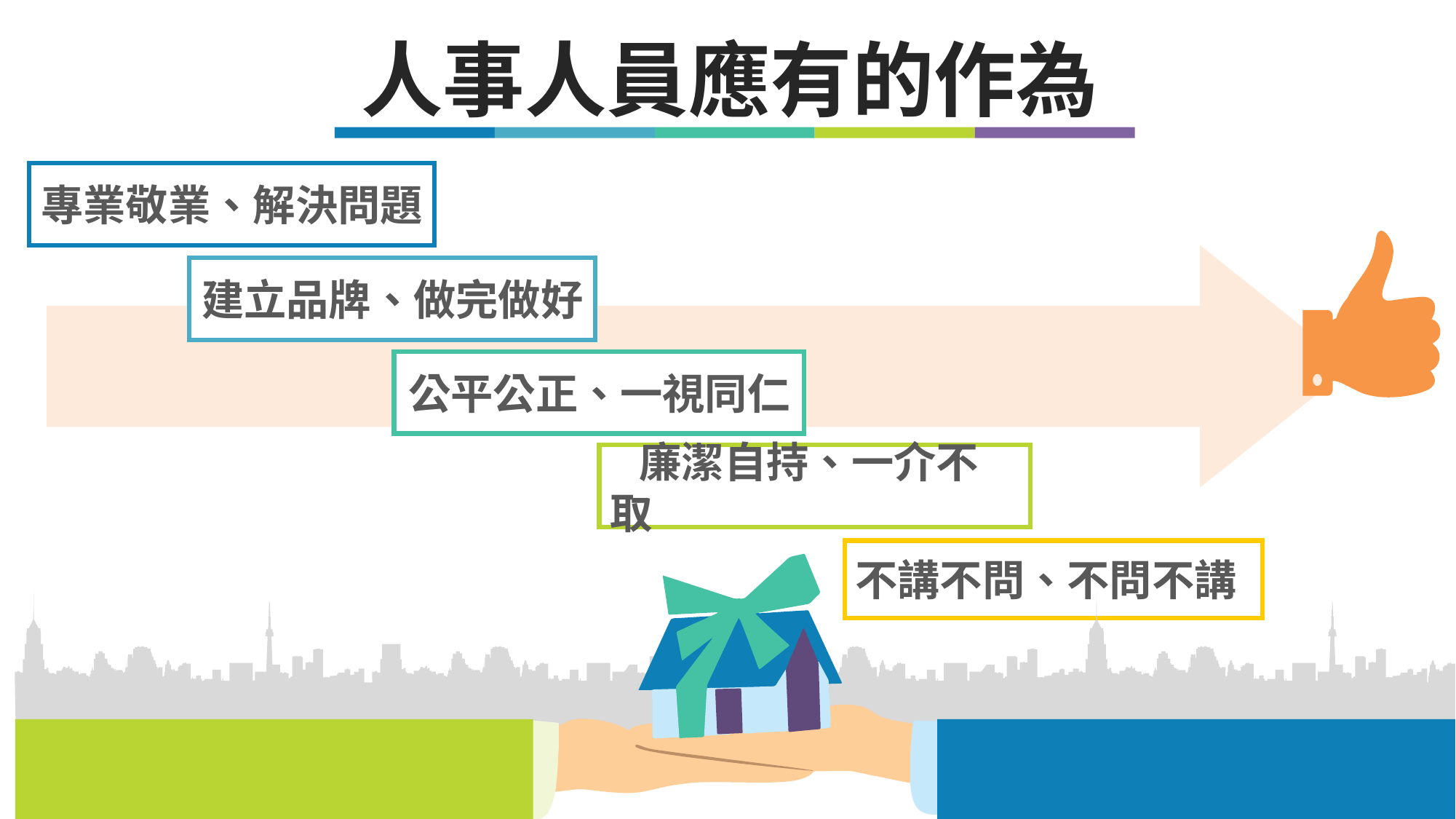

人事人員應有的作為

專業敬業、解決問題

建立品牌、做完做好
公平公正、一視同仁
  廉潔自持、一介不取
不講不問、不問不講